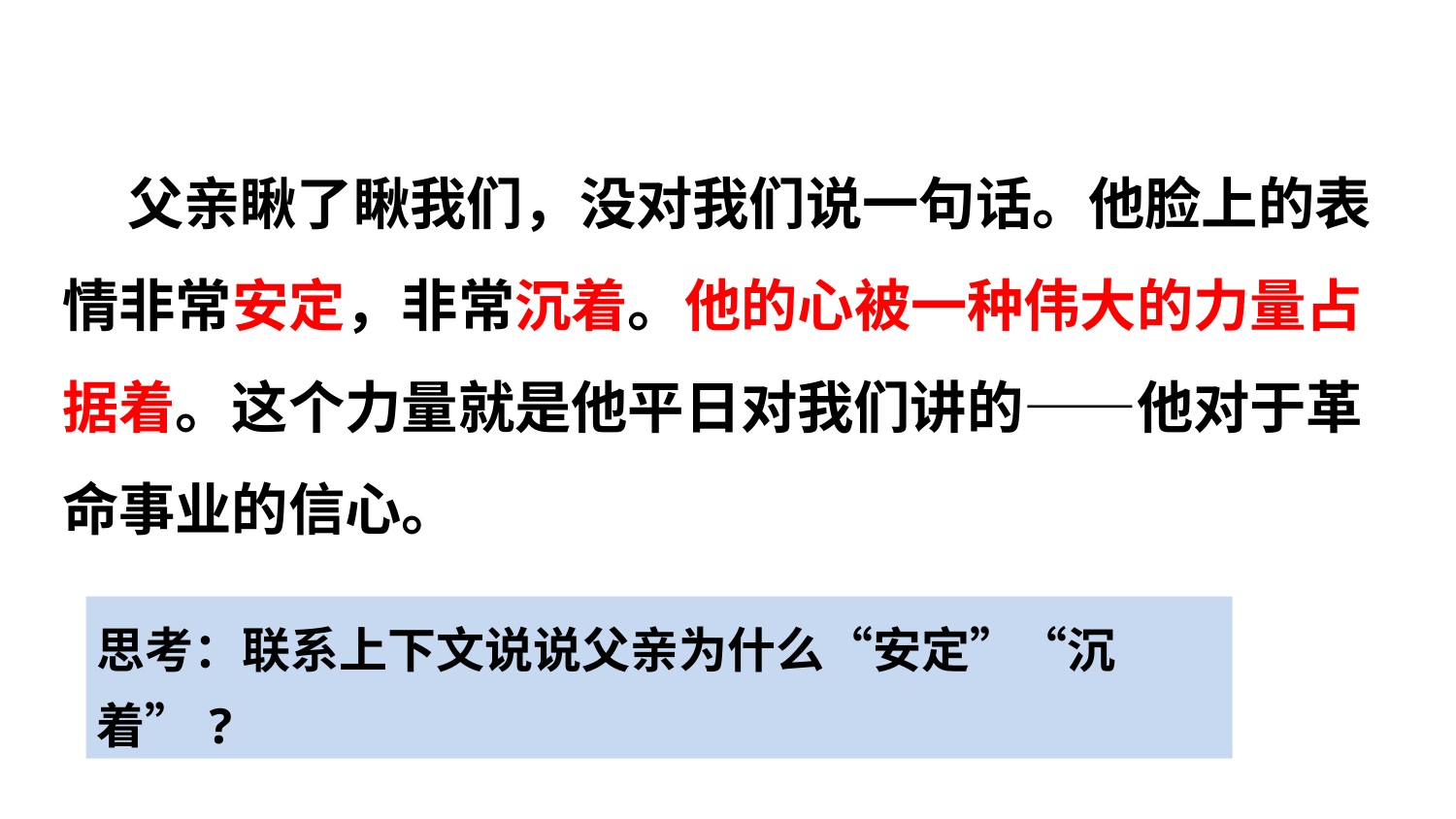

父亲瞅了瞅我们，没对我们说一句话。他脸上的表情非常安定，非常沉着。他的心被一种伟大的力量占据着。这个力量就是他平日对我们讲的——他对于革命事业的信心。
思考：联系上下文说说父亲为什么“安定”“沉着”?